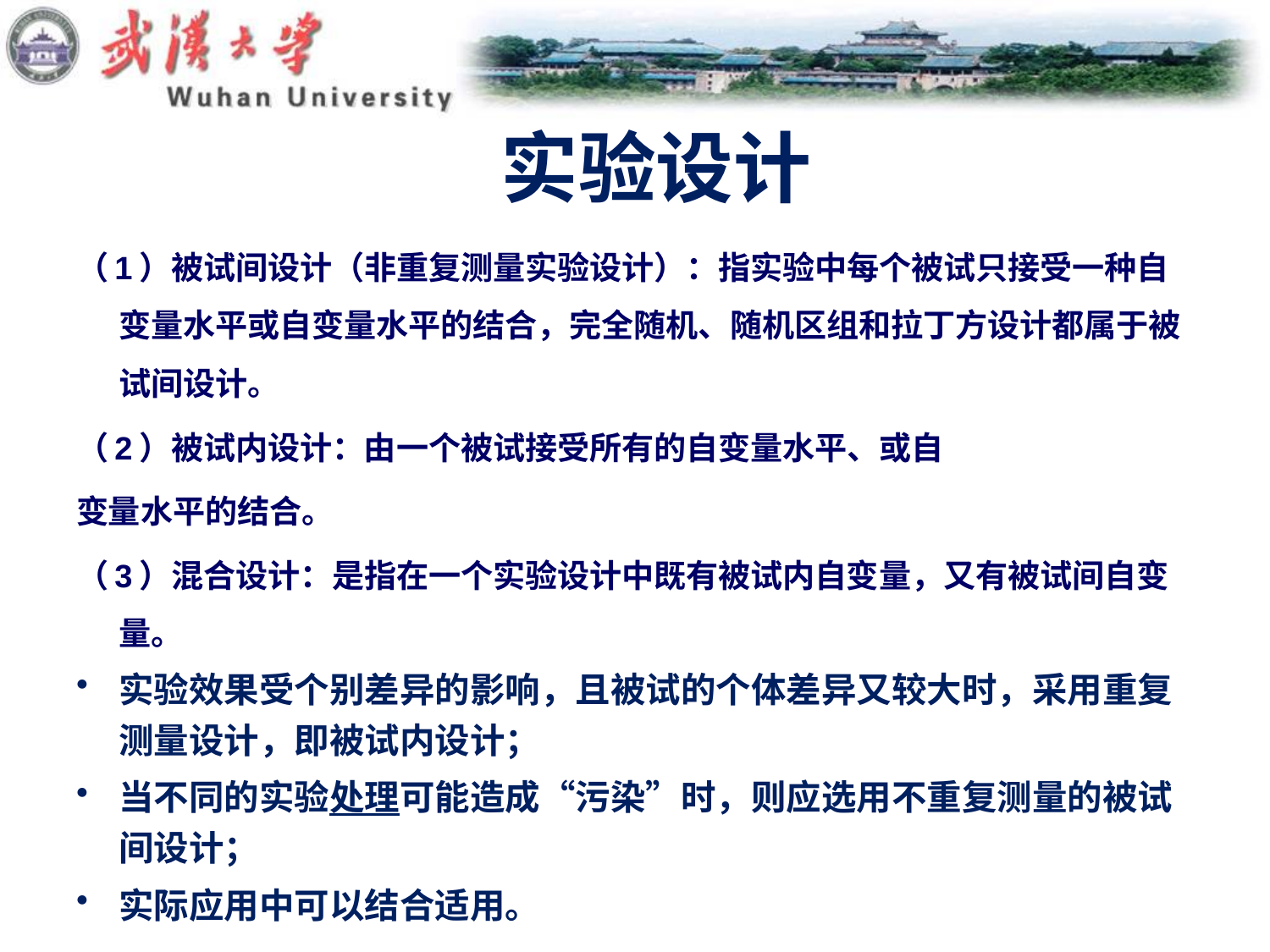

# 实验设计
（1）被试间设计（非重复测量实验设计）：指实验中每个被试只接受一种自变量水平或自变量水平的结合，完全随机、随机区组和拉丁方设计都属于被试间设计。
（2）被试内设计：由一个被试接受所有的自变量水平、或自
变量水平的结合。
（3）混合设计：是指在一个实验设计中既有被试内自变量，又有被试间自变量。
实验效果受个别差异的影响，且被试的个体差异又较大时，采用重复测量设计，即被试内设计；
当不同的实验处理可能造成“污染”时，则应选用不重复测量的被试间设计；
实际应用中可以结合适用。